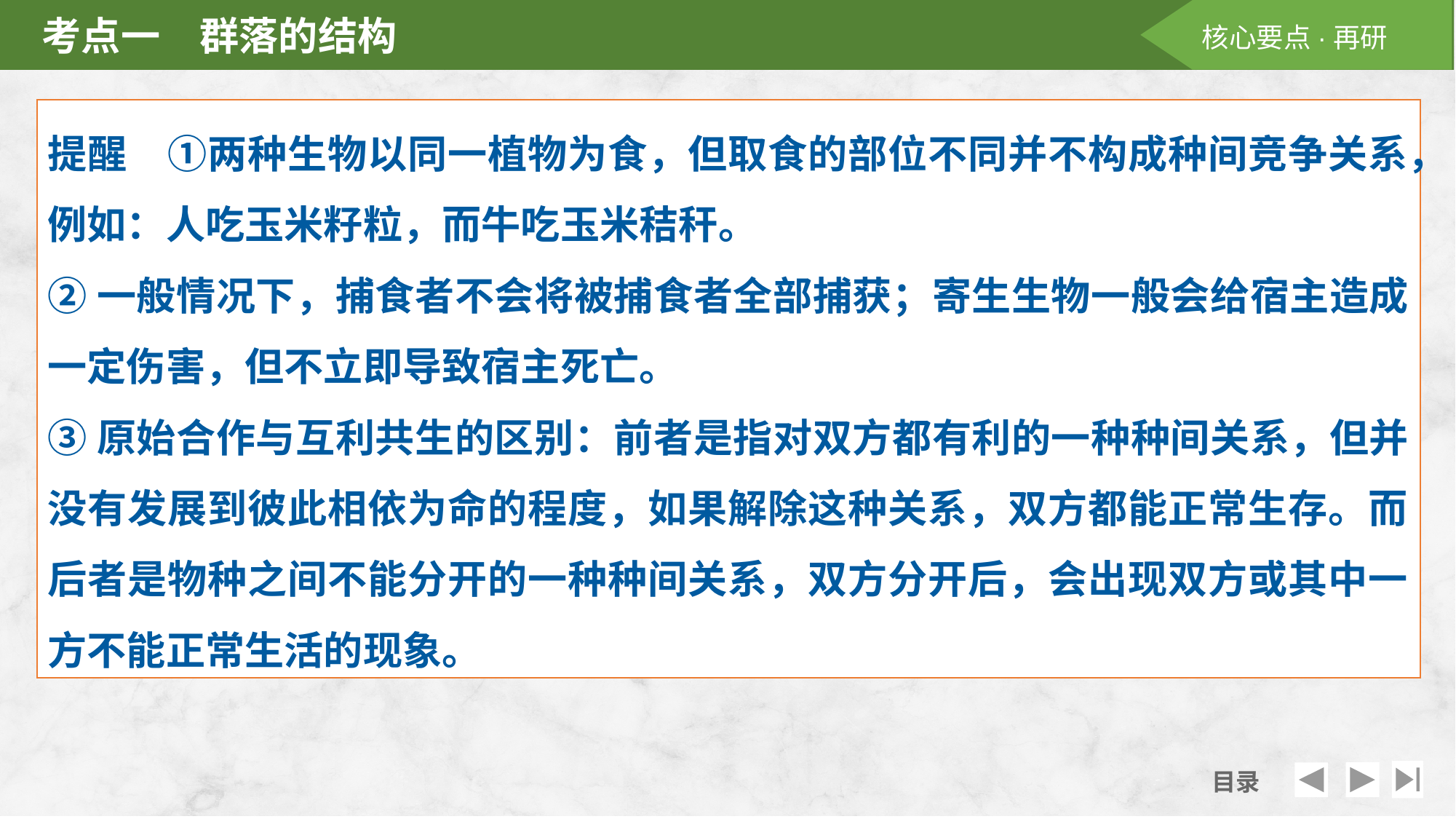

提醒　①两种生物以同一植物为食，但取食的部位不同并不构成种间竞争关系，例如：人吃玉米籽粒，而牛吃玉米秸秆。
②一般情况下，捕食者不会将被捕食者全部捕获；寄生生物一般会给宿主造成一定伤害，但不立即导致宿主死亡。
③原始合作与互利共生的区别：前者是指对双方都有利的一种种间关系，但并没有发展到彼此相依为命的程度，如果解除这种关系，双方都能正常生存。而后者是物种之间不能分开的一种种间关系，双方分开后，会出现双方或其中一方不能正常生活的现象。